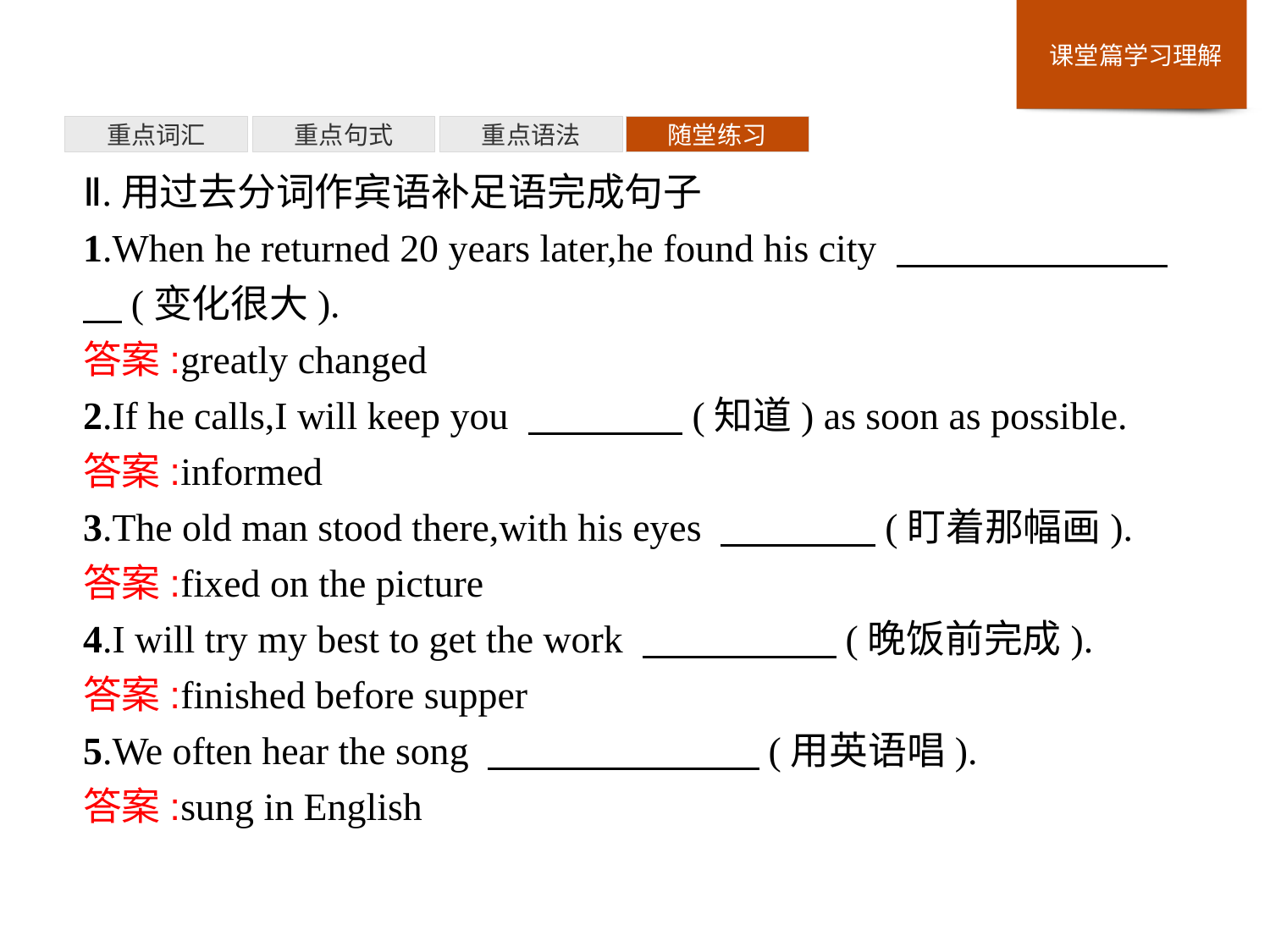

重点词汇
重点句式
重点语法
随堂练习
Ⅱ.用过去分词作宾语补足语完成句子
1.When he returned 20 years later,he found his city 　　　　　　　　(变化很大).
答案:greatly changed
2.If he calls,I will keep you 　　　　(知道) as soon as possible.
答案:informed
3.The old man stood there,with his eyes 　　　　(盯着那幅画).
答案:fixed on the picture
4.I will try my best to get the work 　　　　　(晚饭前完成).
答案:finished before supper
5.We often hear the song 　　　　　　　(用英语唱).
答案:sung in English